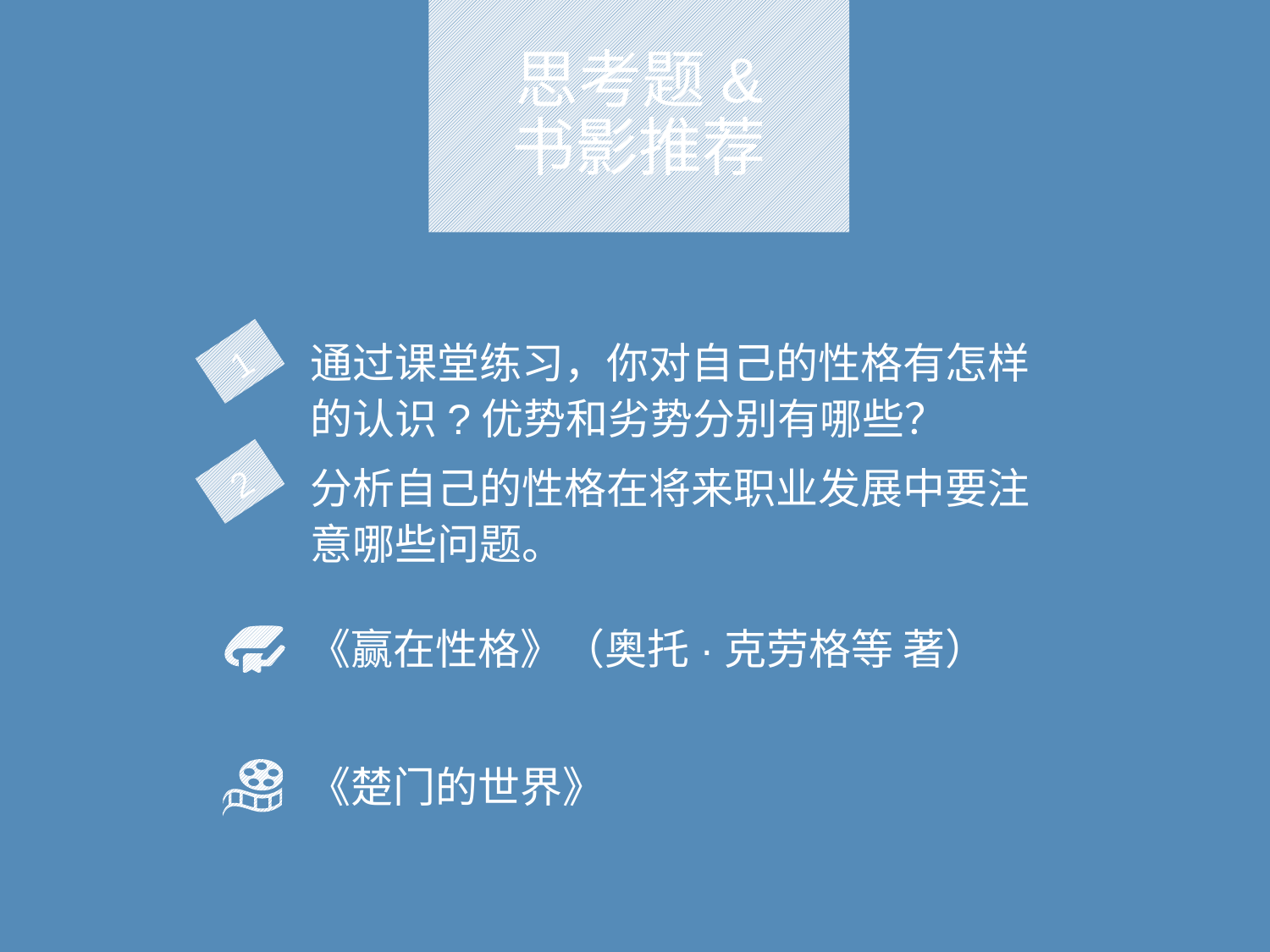

# 思考题& 书影推荐
通过课堂练习，你对自己的性格有怎样的认识?优势和劣势分别有哪些？
分析自己的性格在将来职业发展中要注意哪些问题。
1
2
《赢在性格》（奥托·克劳格等 著）

《楚门的世界》